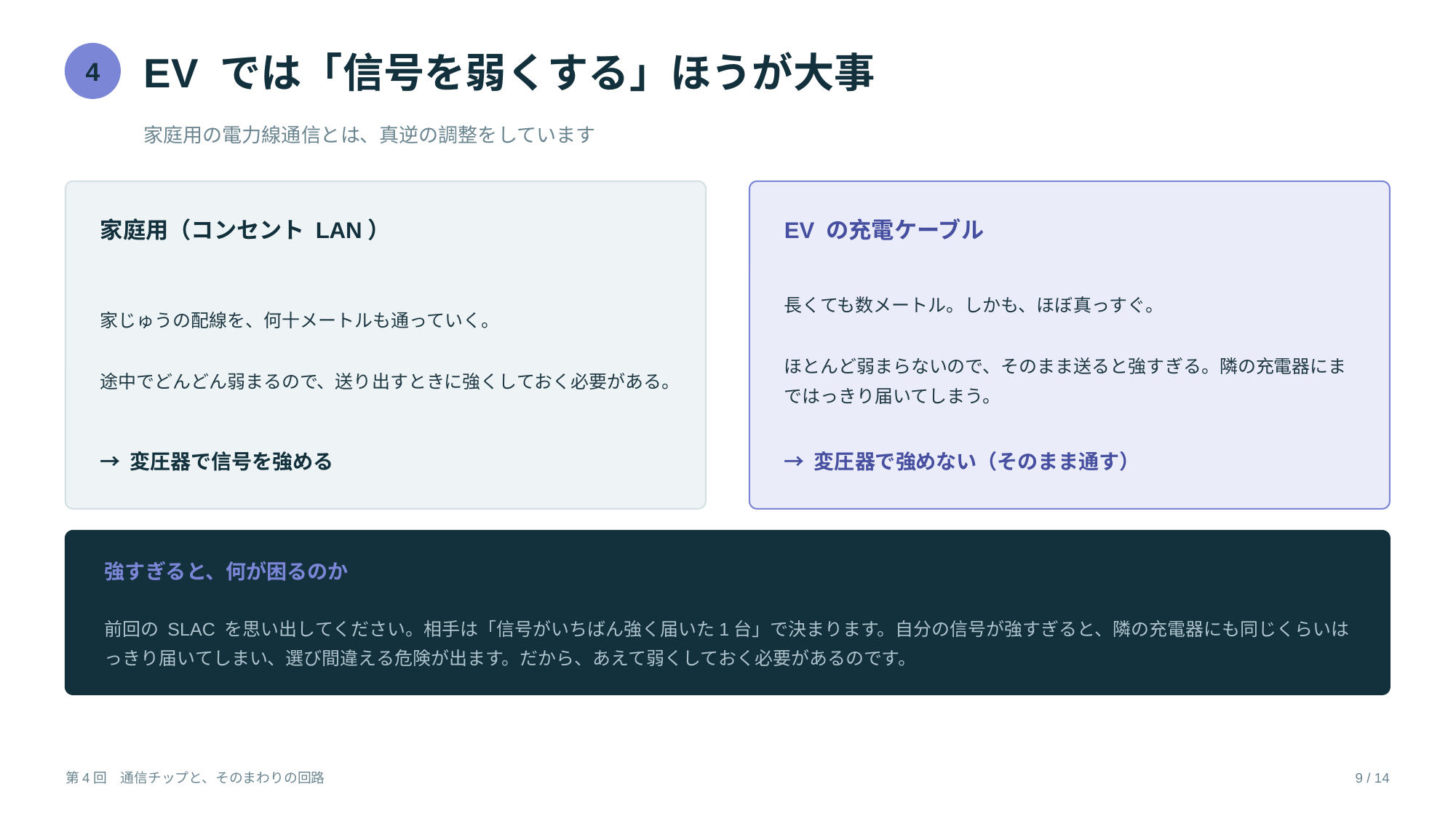

EV では「信号を弱くする」ほうが大事

4
家庭用の電力線通信とは、真逆の調整をしています

家庭用（コンセント LAN）
EV の充電ケーブル
家じゅうの配線を、何十メートルも通っていく。

途中でどんどん弱まるので、送り出すときに強くしておく必要がある。
長くても数メートル。しかも、ほぼ真っすぐ。

ほとんど弱まらないので、そのまま送ると強すぎる。隣の充電器にまではっきり届いてしまう。
→ 変圧器で信号を強める
→ 変圧器で強めない（そのまま通す）

強すぎると、何が困るのか
前回の SLAC を思い出してください。相手は「信号がいちばん強く届いた1台」で決まります。自分の信号が強すぎると、隣の充電器にも同じくらいはっきり届いてしまい、選び間違える危険が出ます。だから、あえて弱くしておく必要があるのです。
第4回　通信チップと、そのまわりの回路
9 / 14